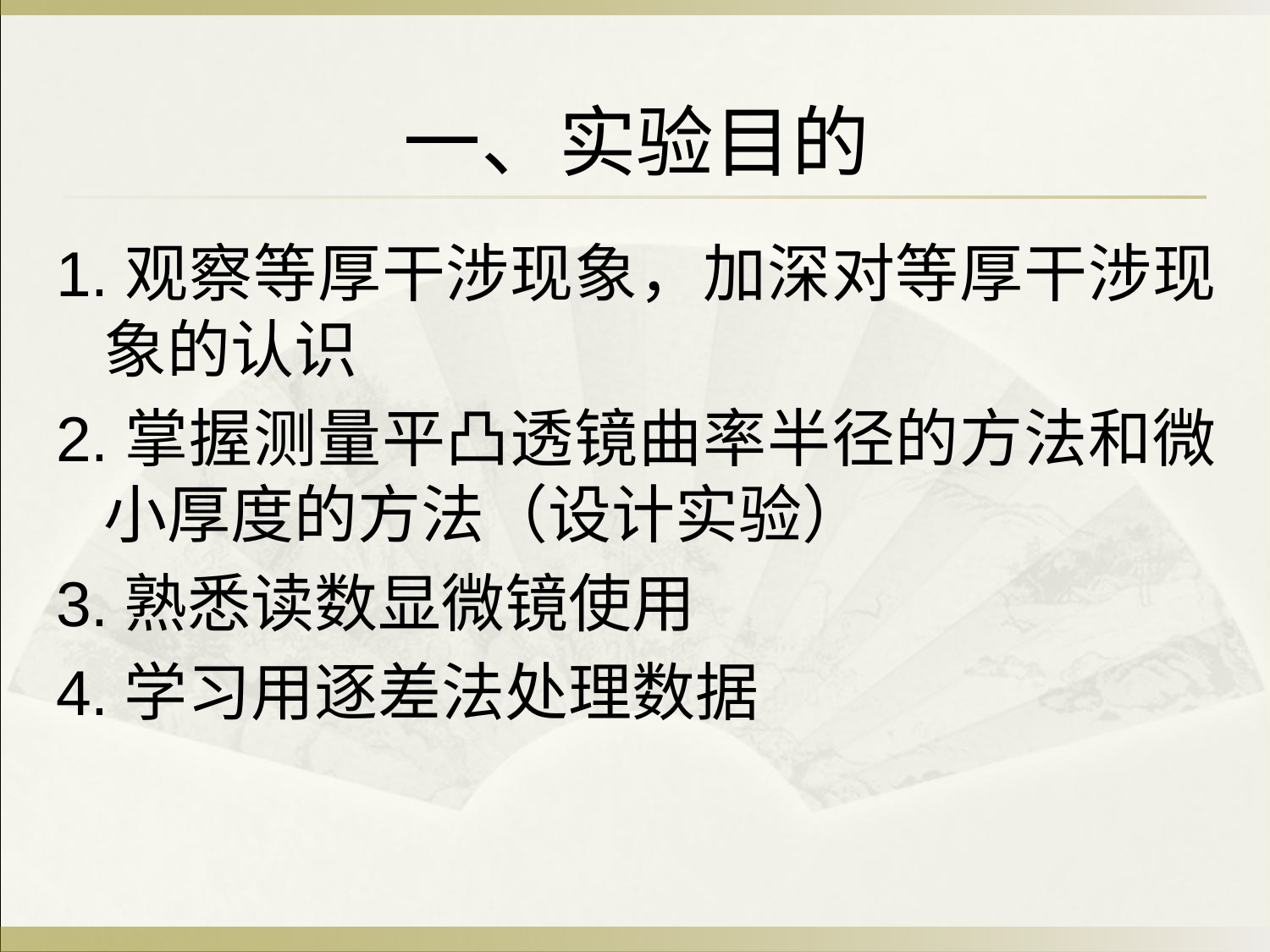

一、实验目的

1.观察等厚干涉现象，加深对等厚干涉现象的认识
2.掌握测量平凸透镜曲率半径的方法和微小厚度的方法（设计实验）
3.熟悉读数显微镜使用
4.学习用逐差法处理数据